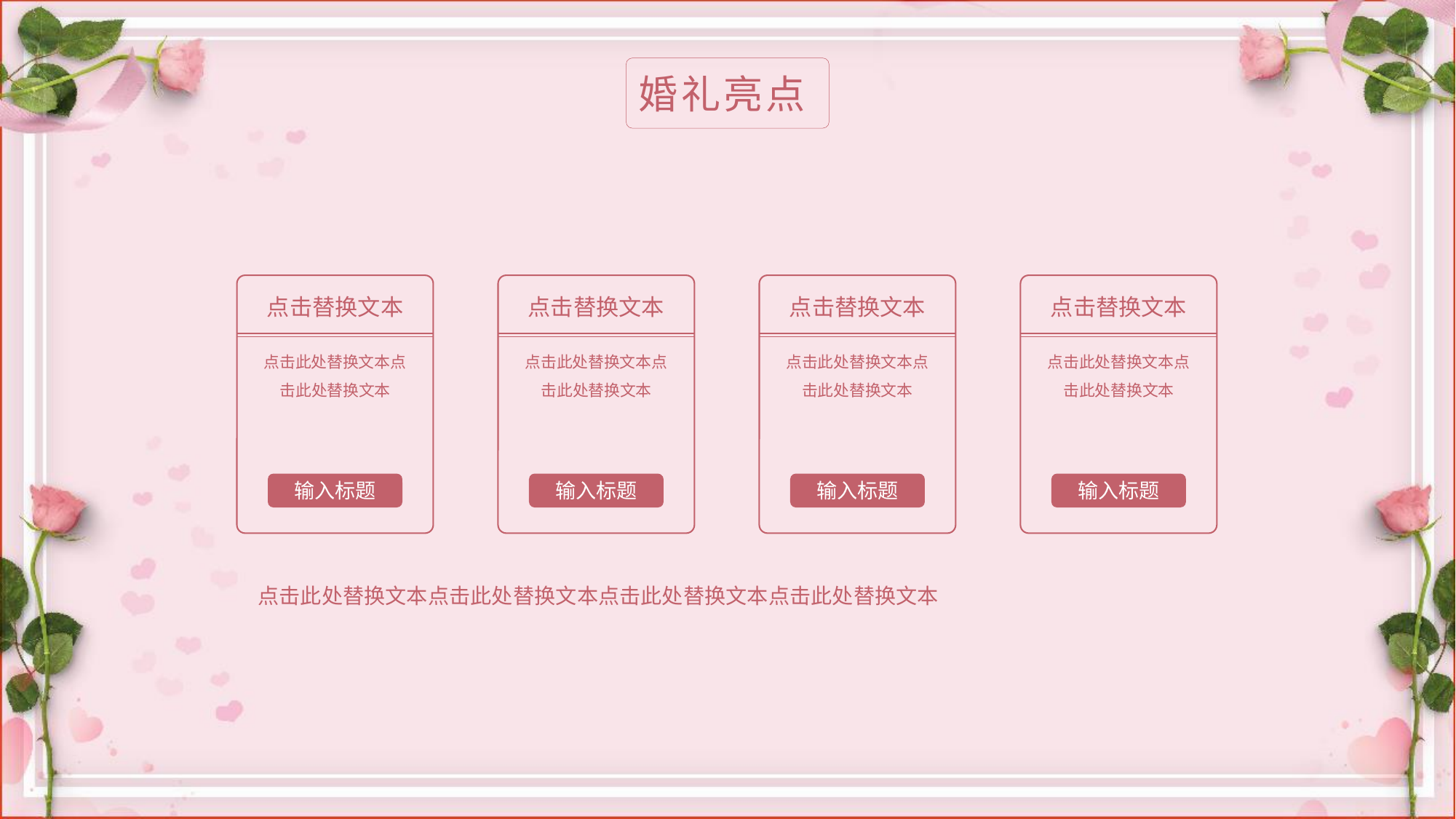

婚礼亮点

点击替换文本
点击此处替换文本点击此处替换文本
输入标题

点击替换文本
点击此处替换文本点击此处替换文本
输入标题

点击替换文本
点击此处替换文本点击此处替换文本
输入标题

点击替换文本
点击此处替换文本点击此处替换文本
输入标题
点击此处替换文本点击此处替换文本点击此处替换文本点击此处替换文本